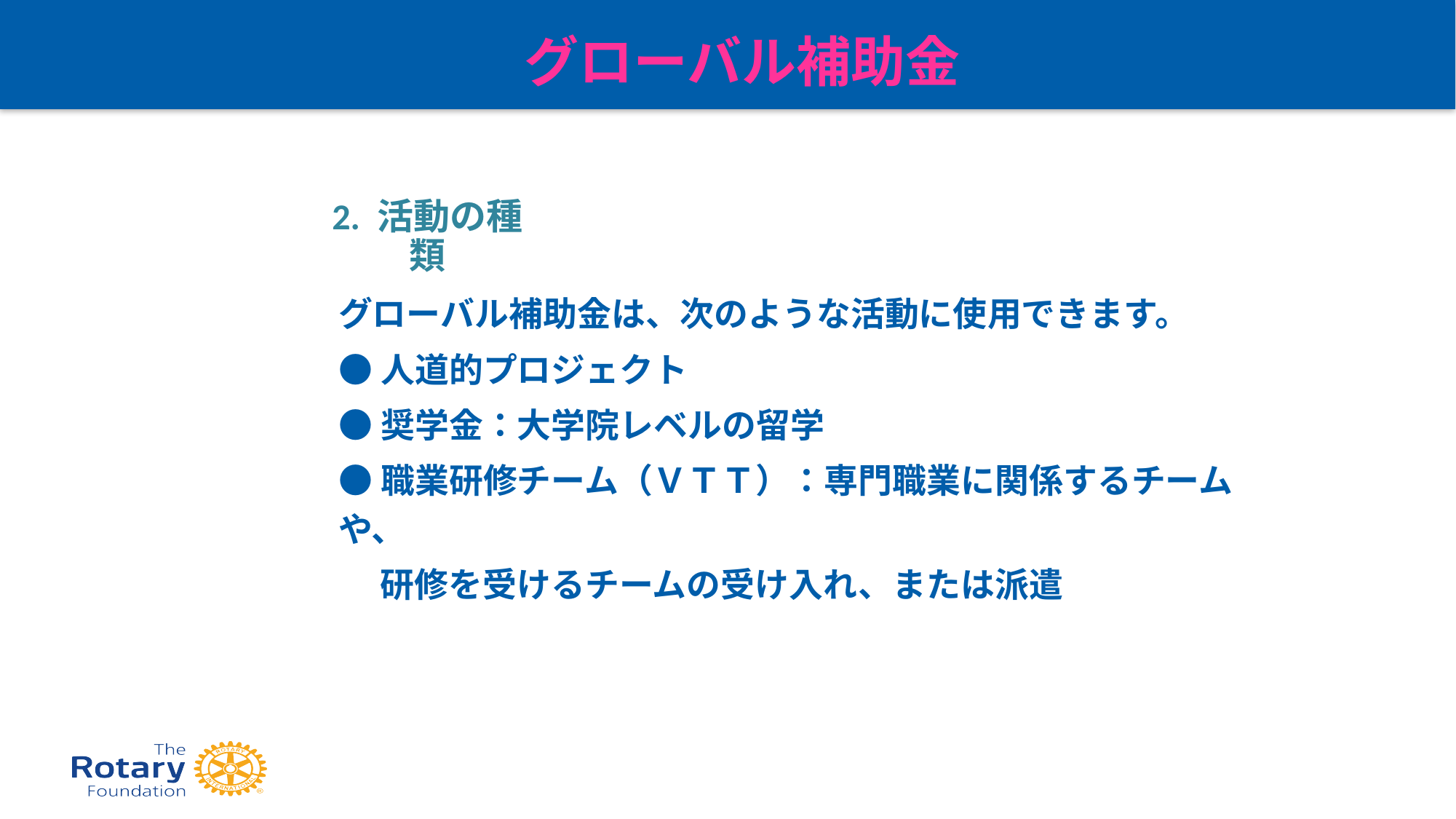

グローバル補助金
# グローバル補助金 活動の種類
2. 活動の種類
グローバル補助金は、次のような活動に使用できます。
●人道的プロジェクト
●奨学金：大学院レベルの留学
●職業研修チーム（ＶＴＴ）：専門職業に関係するチームや、
　 研修を受けるチームの受け入れ、または派遣